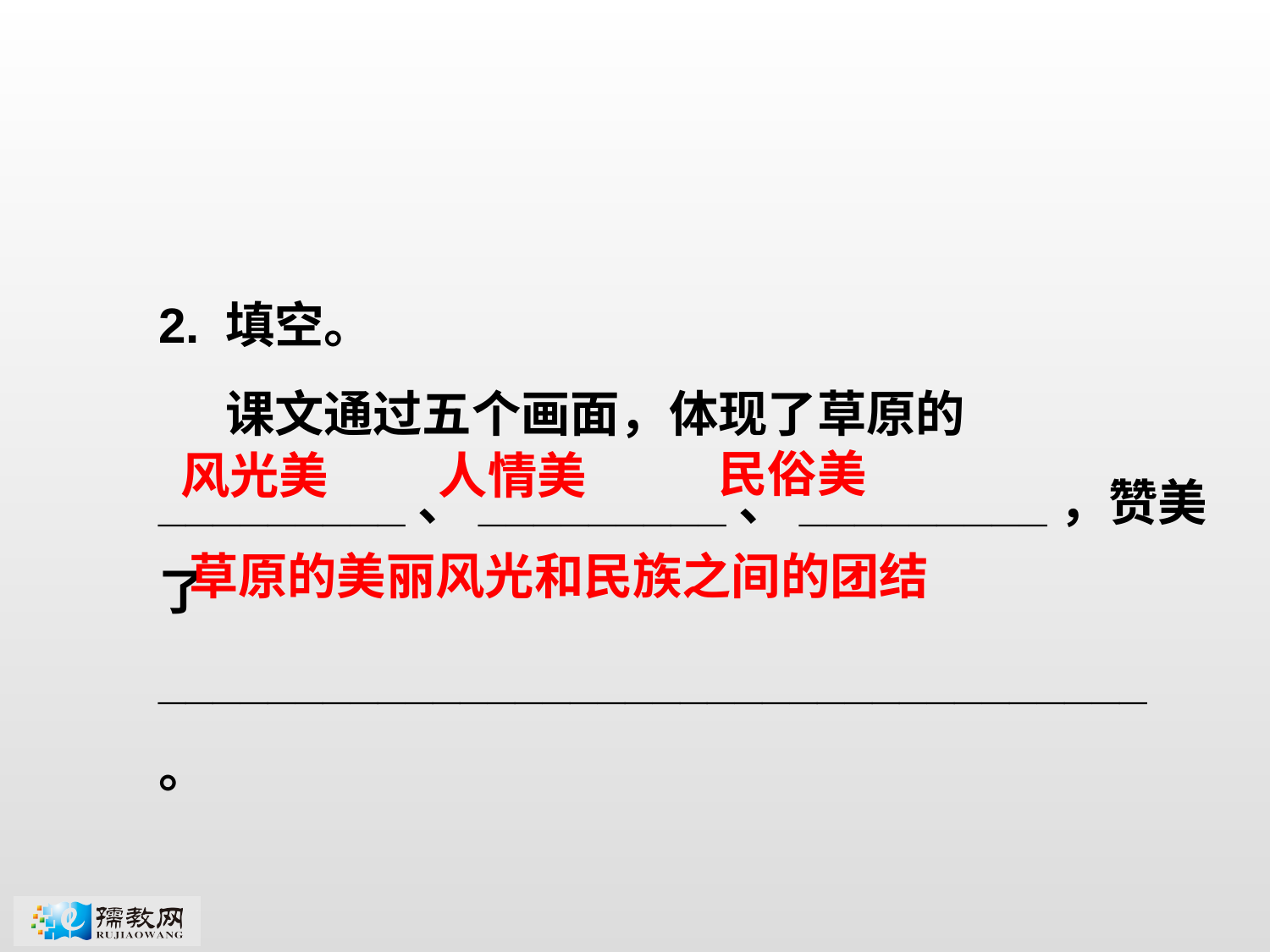

2. 填空。
     课文通过五个画面，体现了草原的_________、_________、_________，赞美了____________________________________。
民俗美
风光美
人情美
草原的美丽风光和民族之间的团结